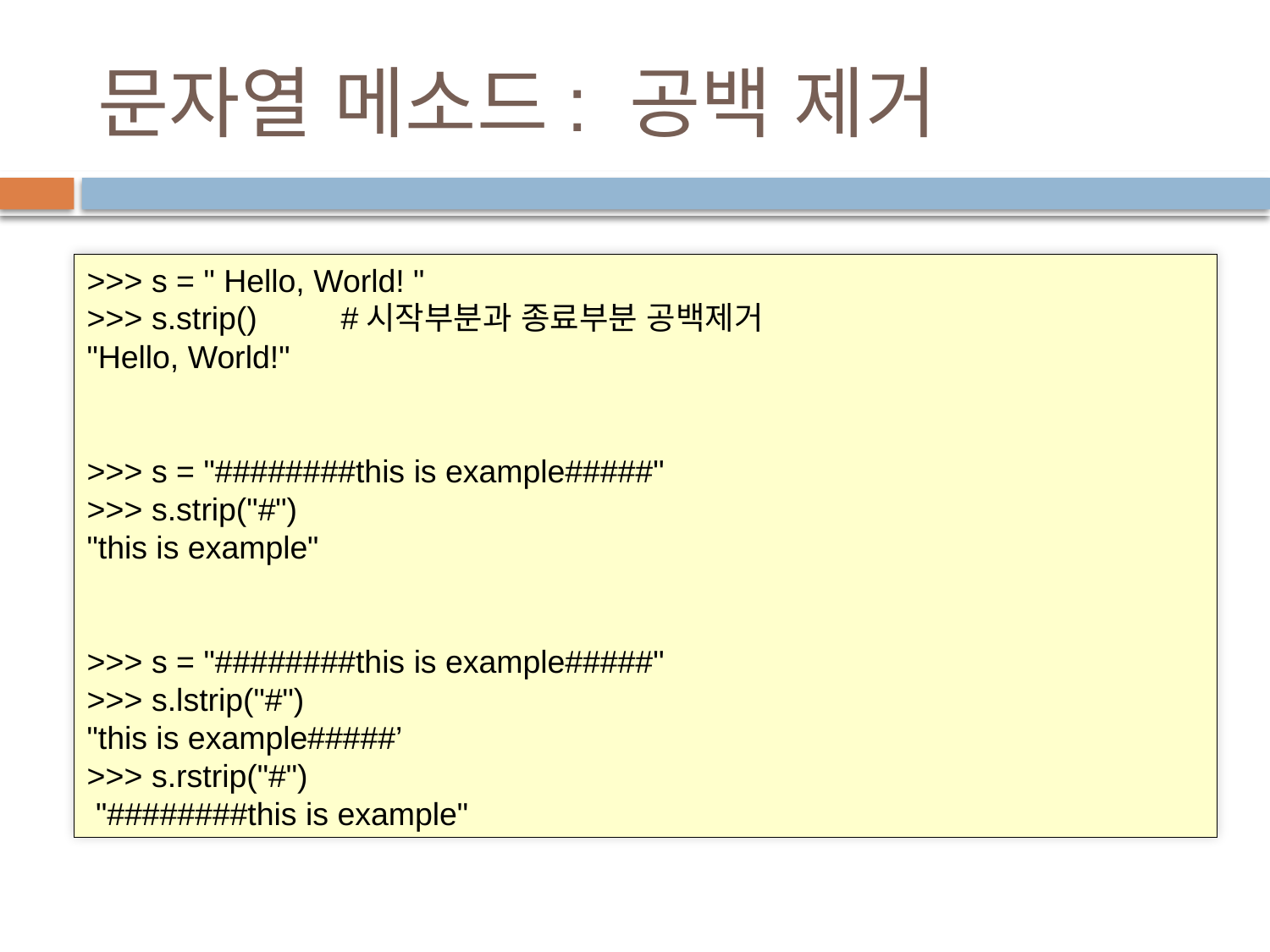

# 문자열 메소드: 공백 제거
>>> s = " Hello, World! "
>>> s.strip() 	#시작부분과 종료부분 공백제거
"Hello, World!"

>>> s = "########this is example#####"
>>> s.strip("#")
"this is example"

>>> s = "########this is example#####"
>>> s.lstrip("#")
"this is example#####’
>>> s.rstrip("#")
 "########this is example"